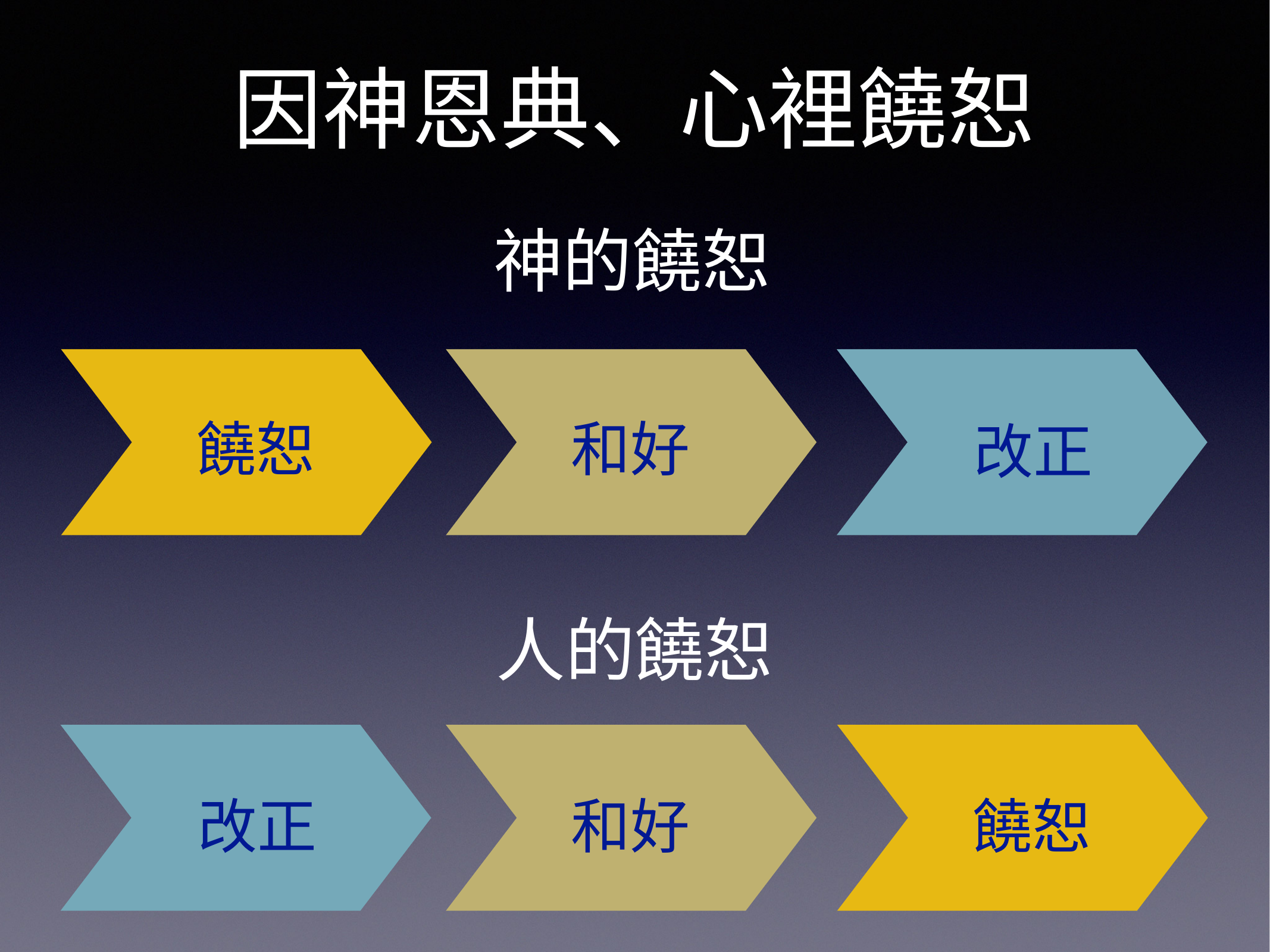

# 因神恩典、心裡饒恕
神的饒恕

饒恕

和好

改正
人的饒恕

改正

和好

饒恕